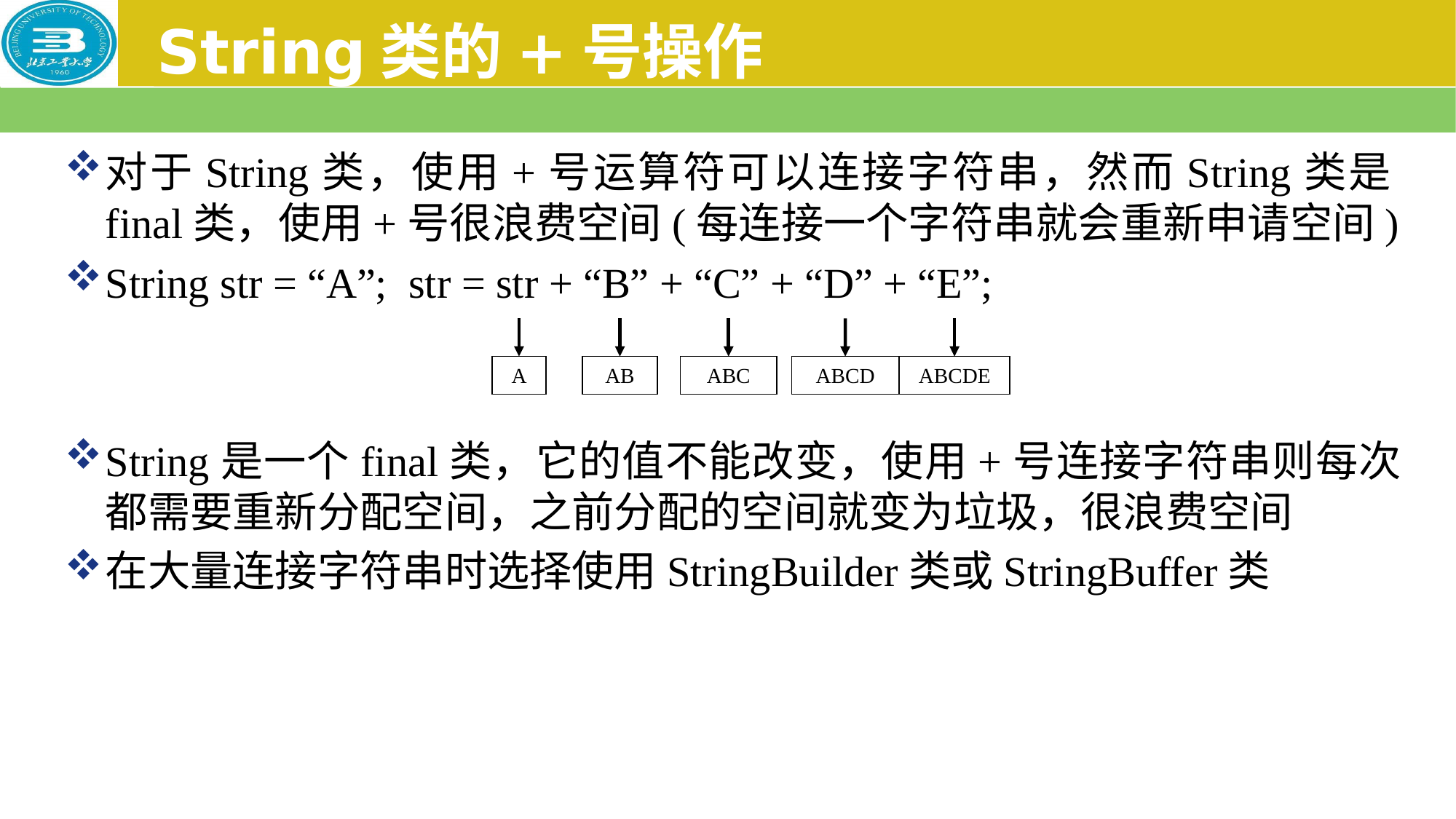

# String类的+号操作
对于String类，使用+号运算符可以连接字符串，然而String类是final类，使用+号很浪费空间(每连接一个字符串就会重新申请空间)
String str = “A”;  str = str + “B” + “C” + “D” + “E”;

String是一个final类，它的值不能改变，使用+号连接字符串则每次都需要重新分配空间，之前分配的空间就变为垃圾，很浪费空间
在大量连接字符串时选择使用StringBuilder类或StringBuffer类
A
AB
ABC
ABCD
ABCDE